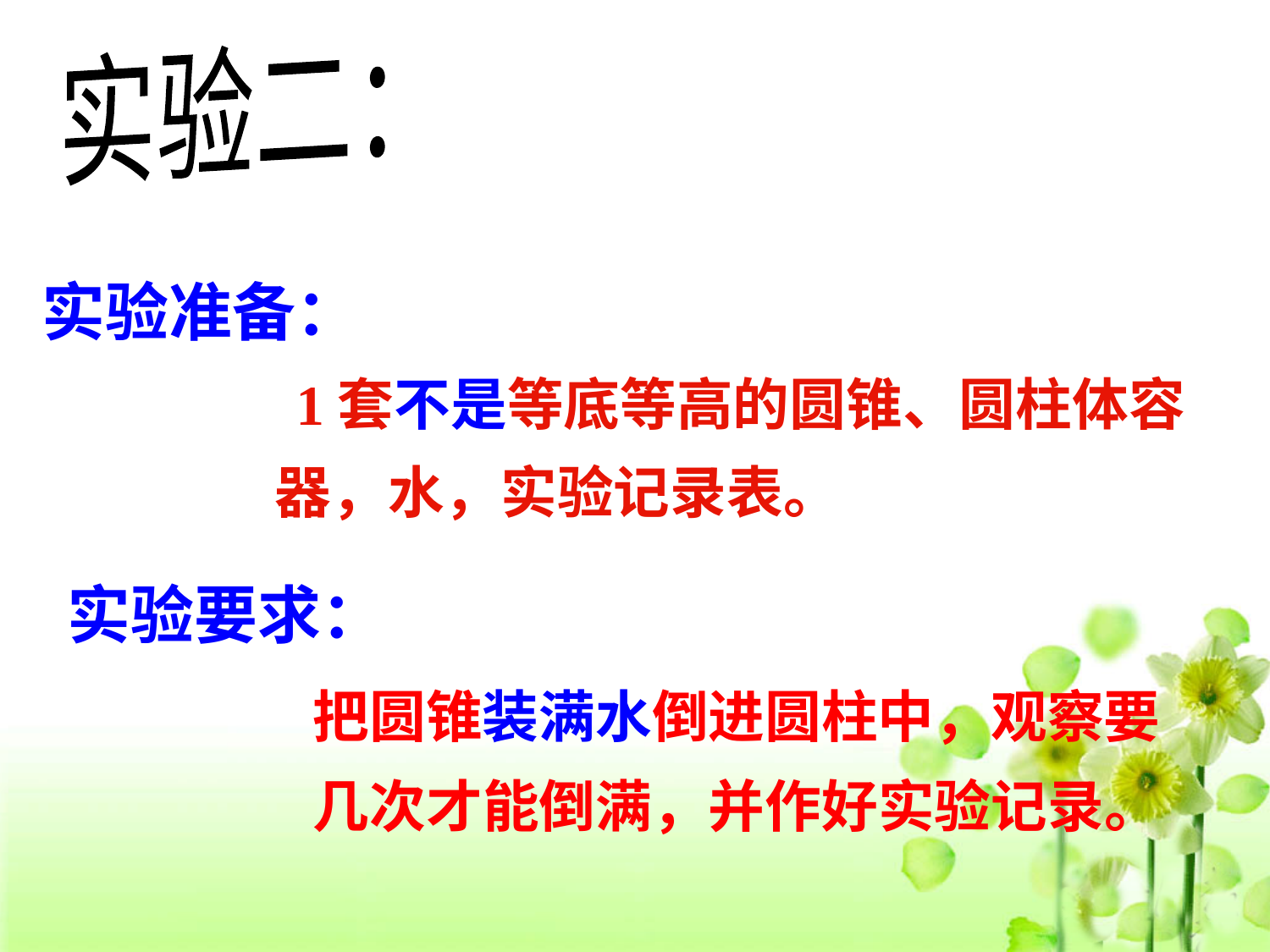

实验二：
实验准备：
                        1套不是等底等高的圆锥、圆柱体容
                 器，水，实验记录表。
实验要求：
                把圆锥装满水倒进圆柱中，观察要
                  几次才能倒满，并作好实验记录。